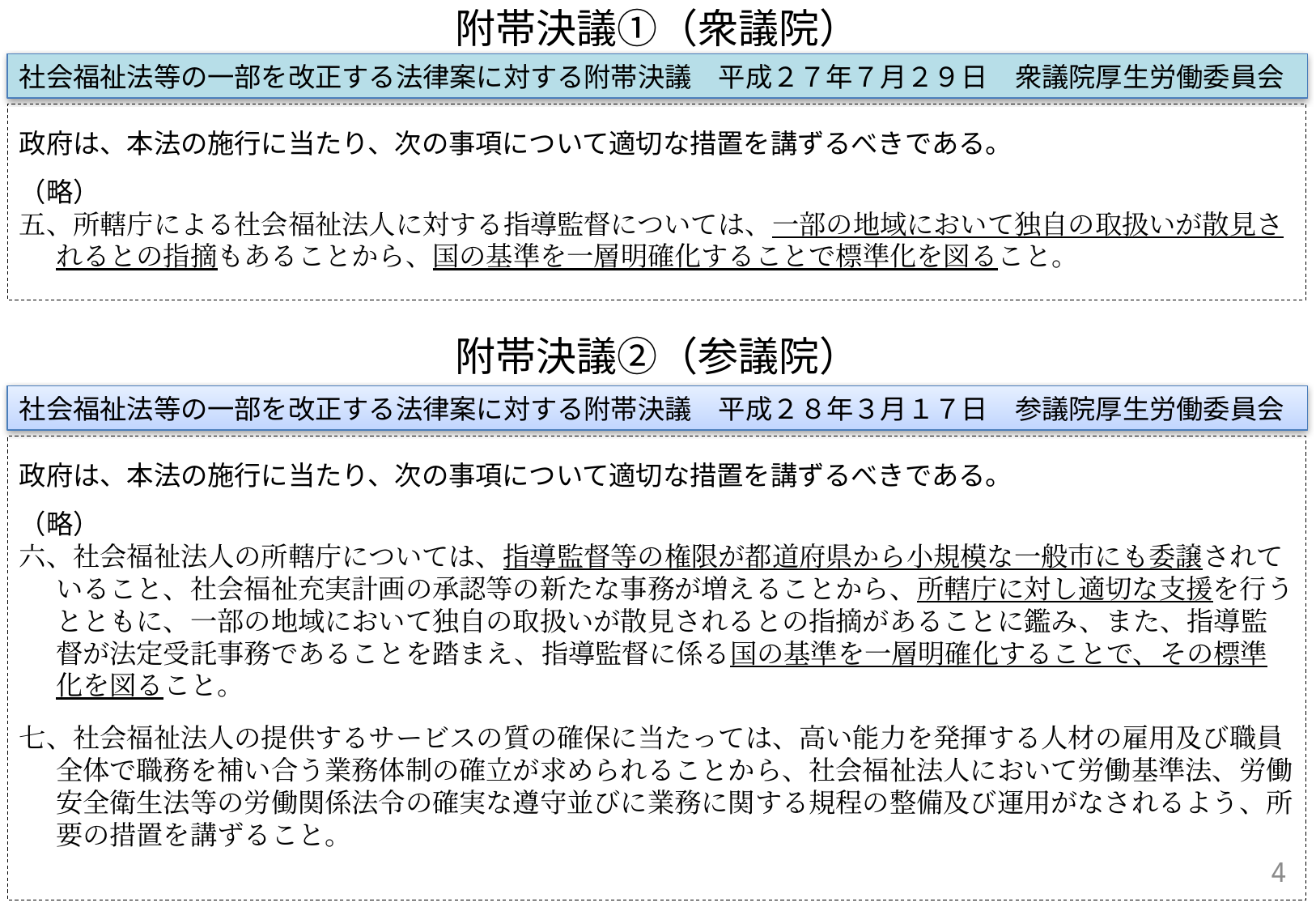

附帯決議①（衆議院）
社会福祉法等の一部を改正する法律案に対する附帯決議　平成２７年７月２９日　衆議院厚生労働委員会
政府は、本法の施行に当たり、次の事項について適切な措置を講ずるべきである。
（略）
五、所轄庁による社会福祉法人に対する指導監督については、一部の地域において独自の取扱いが散見されるとの指摘もあることから、国の基準を一層明確化することで標準化を図ること。
附帯決議②（参議院）

社会福祉法等の一部を改正する法律案に対する附帯決議　平成２８年３月１７日　参議院厚生労働委員会
政府は、本法の施行に当たり、次の事項について適切な措置を講ずるべきである。
（略）
六、社会福祉法人の所轄庁については、指導監督等の権限が都道府県から小規模な一般市にも委譲されていること、社会福祉充実計画の承認等の新たな事務が増えることから、所轄庁に対し適切な支援を行うとともに、一部の地域において独自の取扱いが散見されるとの指摘があることに鑑み、また、指導監督が法定受託事務であることを踏まえ、指導監督に係る国の基準を一層明確化することで、その標準化を図ること。
七、社会福祉法人の提供するサービスの質の確保に当たっては、高い能力を発揮する人材の雇用及び職員全体で職務を補い合う業務体制の確立が求められることから、社会福祉法人において労働基準法、労働安全衛生法等の労働関係法令の確実な遵守並びに業務に関する規程の整備及び運用がなされるよう、所要の措置を講ずること。
4